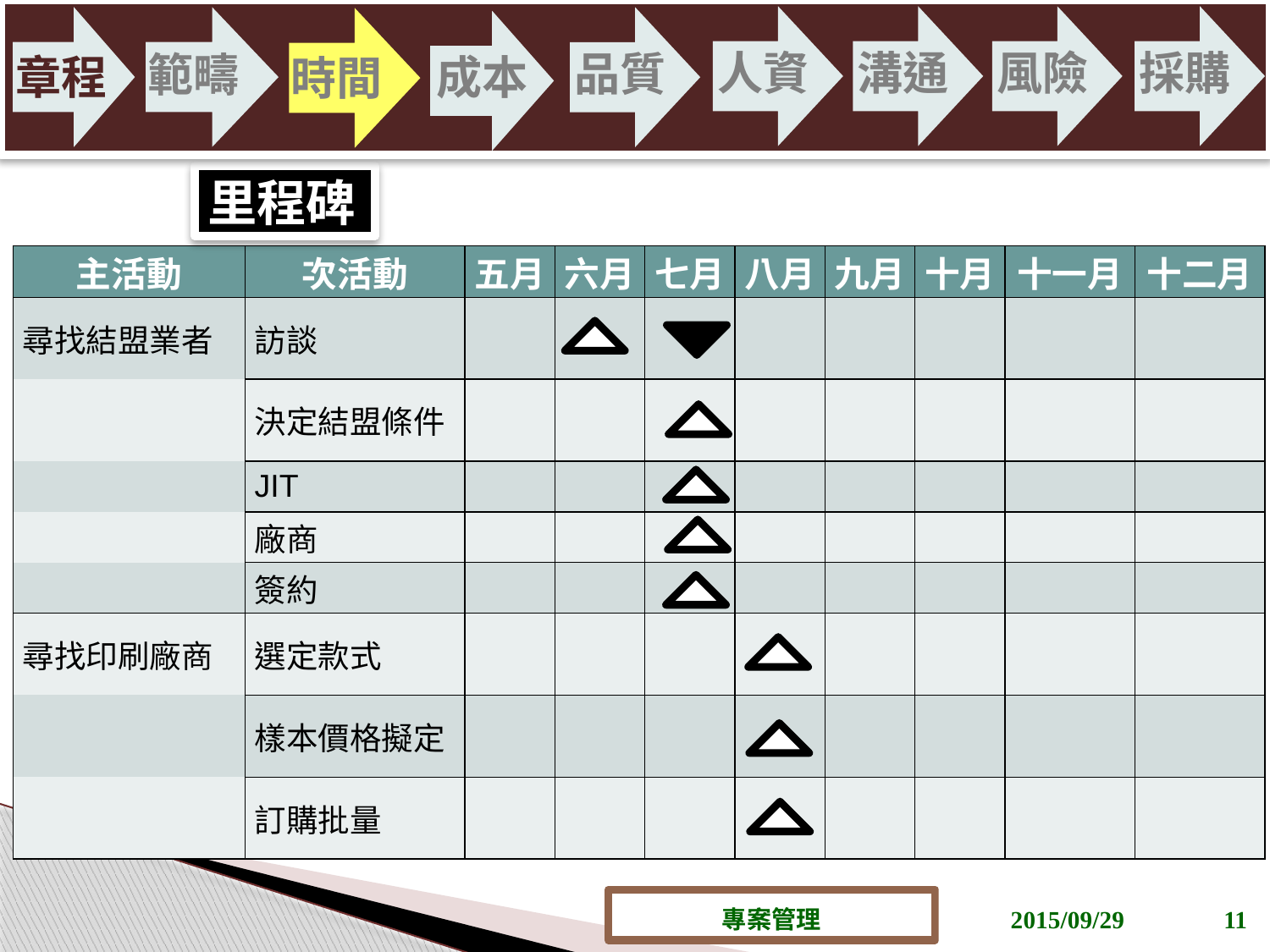

人資
溝通
風險
採購
品質
範疇
成本
章程
時間
里程碑
| 主活動 | 次活動 | 五月 | 六月 | 七月 | 八月 | 九月 | 十月 | 十一月 | 十二月 |
| --- | --- | --- | --- | --- | --- | --- | --- | --- | --- |
| 尋找結盟業者 | 訪談 |  |  |  |  |  |  |  |  |
|  | 決定結盟條件 |  |  |  |  |  |  |  |  |
|  | JIT |  |  |  |  |  |  |  |  |
|  | 廠商 |  |  |  |  |  |  |  |  |
|  | 簽約 |  |  |  |  |  |  |  |  |
| 尋找印刷廠商 | 選定款式 |  |  |  |  |  |  |  |  |
|  | 樣本價格擬定 |  |  |  |  |  |  |  |  |
|  | 訂購批量 |  |  |  |  |  |  |  |  |

專案管理
2015/09/29
11